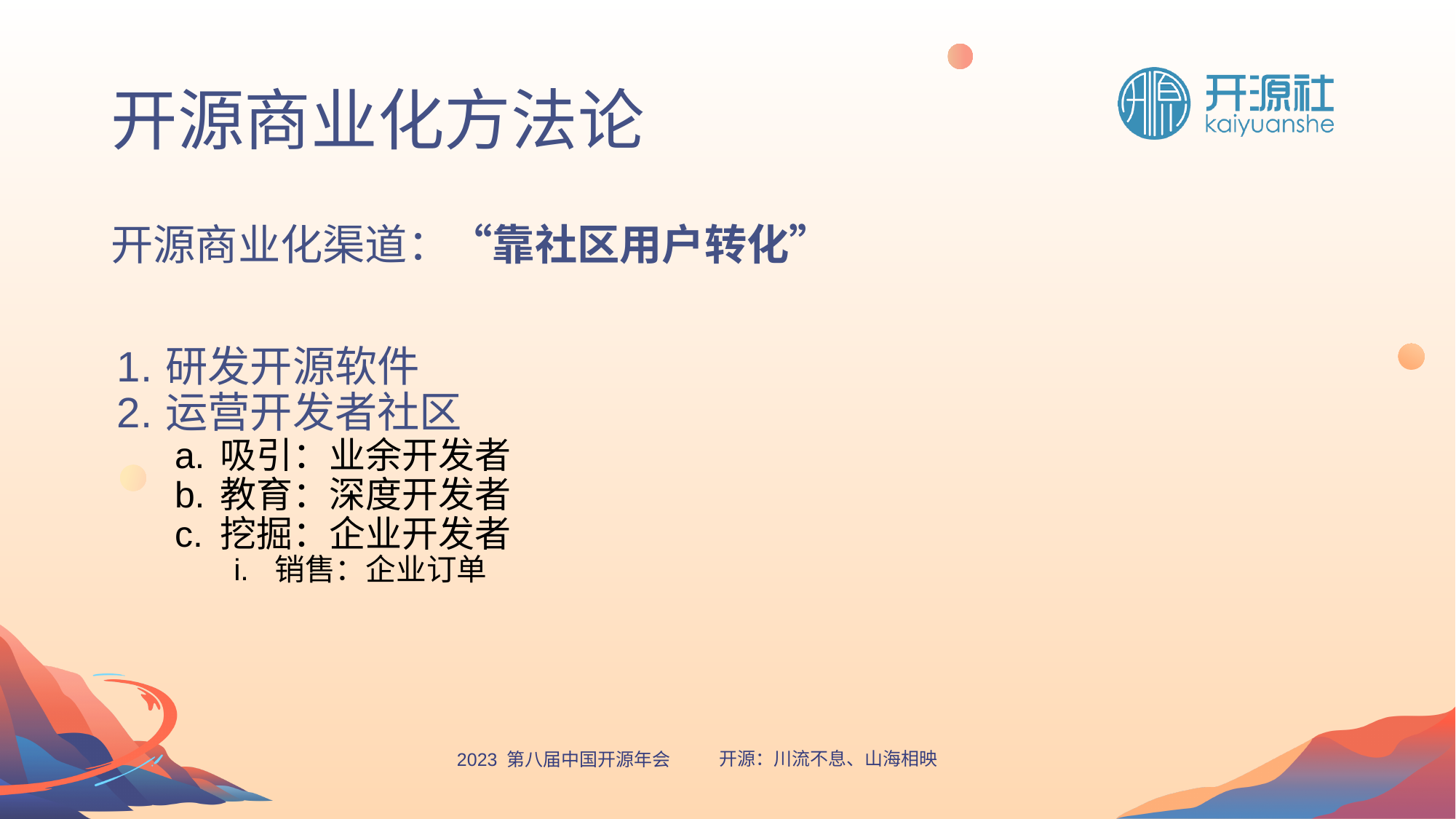

# 开源商业化方法论
开源商业化渠道：“靠社区用户转化”

研发开源软件
运营开发者社区
吸引：业余开发者
教育：深度开发者
挖掘：企业开发者
销售：企业订单